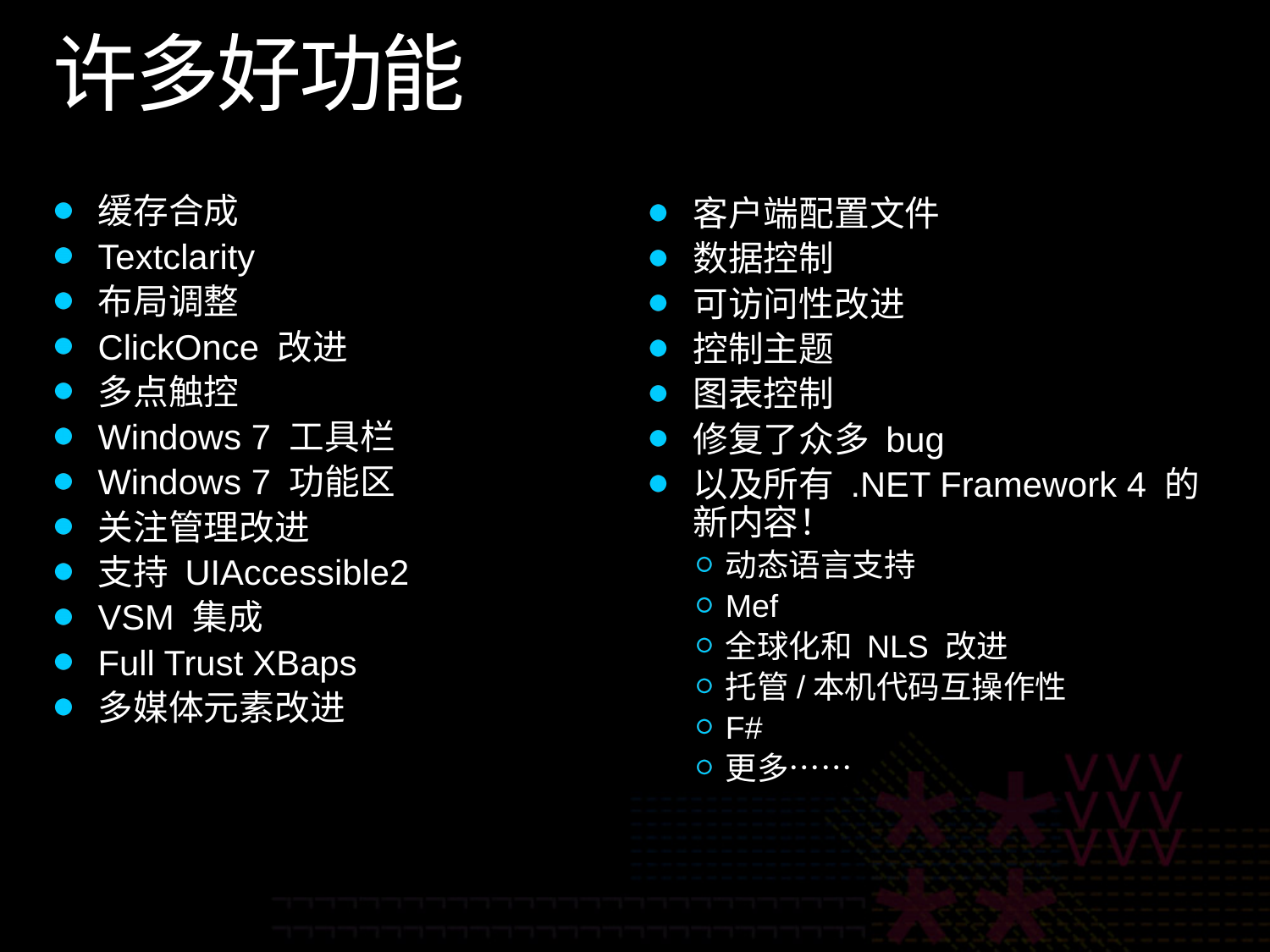

# 许多好功能
缓存合成
Textclarity
布局调整
ClickOnce 改进
多点触控
Windows 7 工具栏
Windows 7 功能区
关注管理改进
支持 UIAccessible2
VSM 集成
Full Trust XBaps
多媒体元素改进
客户端配置文件
数据控制
可访问性改进
控制主题
图表控制
修复了众多 bug
以及所有 .NET Framework 4 的新内容！
动态语言支持
Mef
全球化和 NLS 改进
托管/本机代码互操作性
F#
更多……